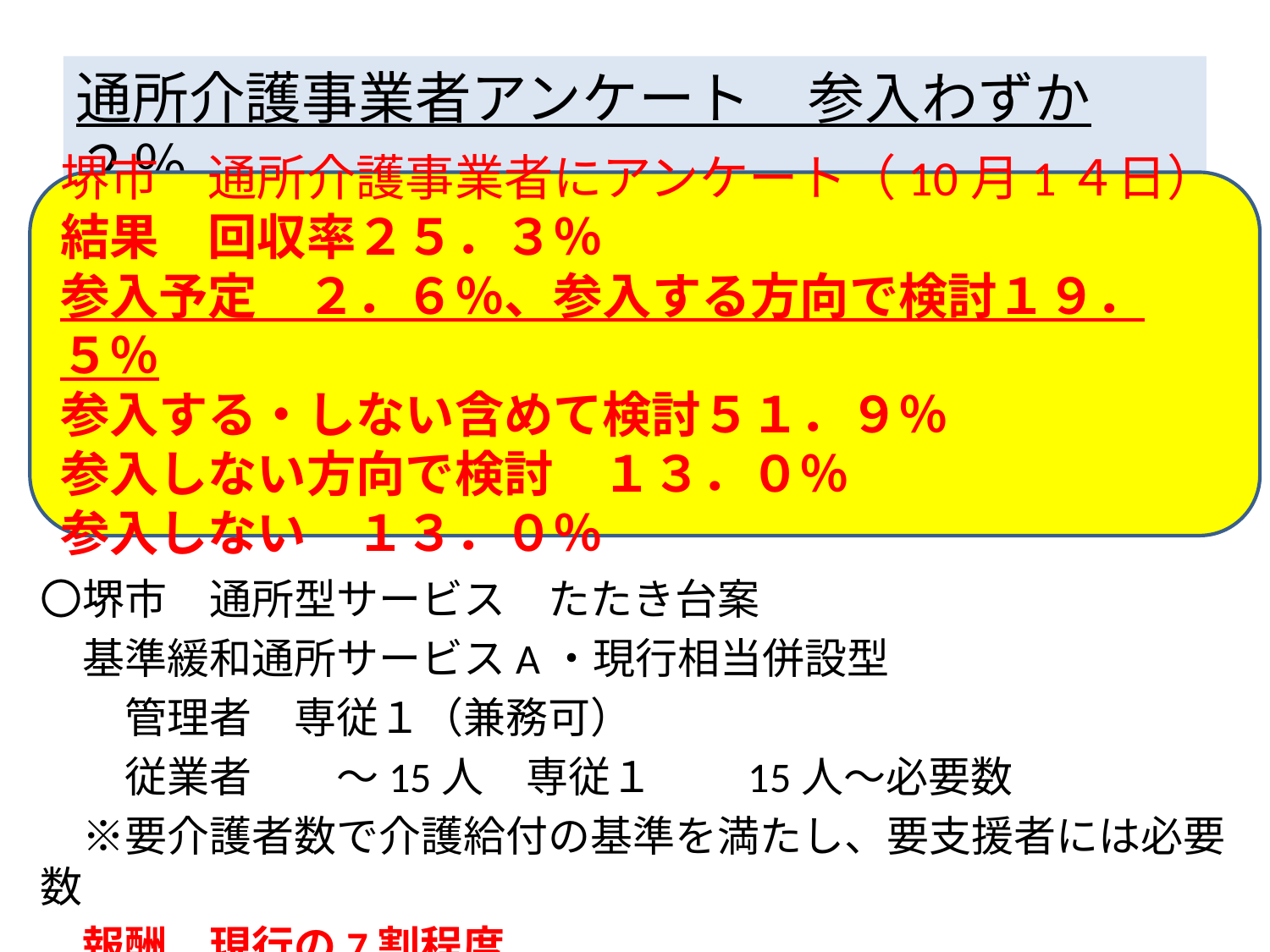

通所介護事業者アンケート　参入わずか２％
堺市　通所介護事業者にアンケート（10月1４日）
結果　回収率２５．３％
参入予定　２．６％、参入する方向で検討１９．５％
参入する・しない含めて検討５１．９％
参入しない方向で検討　１３．０％
参入しない　１３．０％
〇堺市　通所型サービス　たたき台案
　基準緩和通所サービスA・現行相当併設型
　　管理者　専従１（兼務可）
　　従業者　　～15人　専従１　　15人～必要数
　※要介護者数で介護給付の基準を満たし、要支援者には必要数
　報酬　現行の7割程度